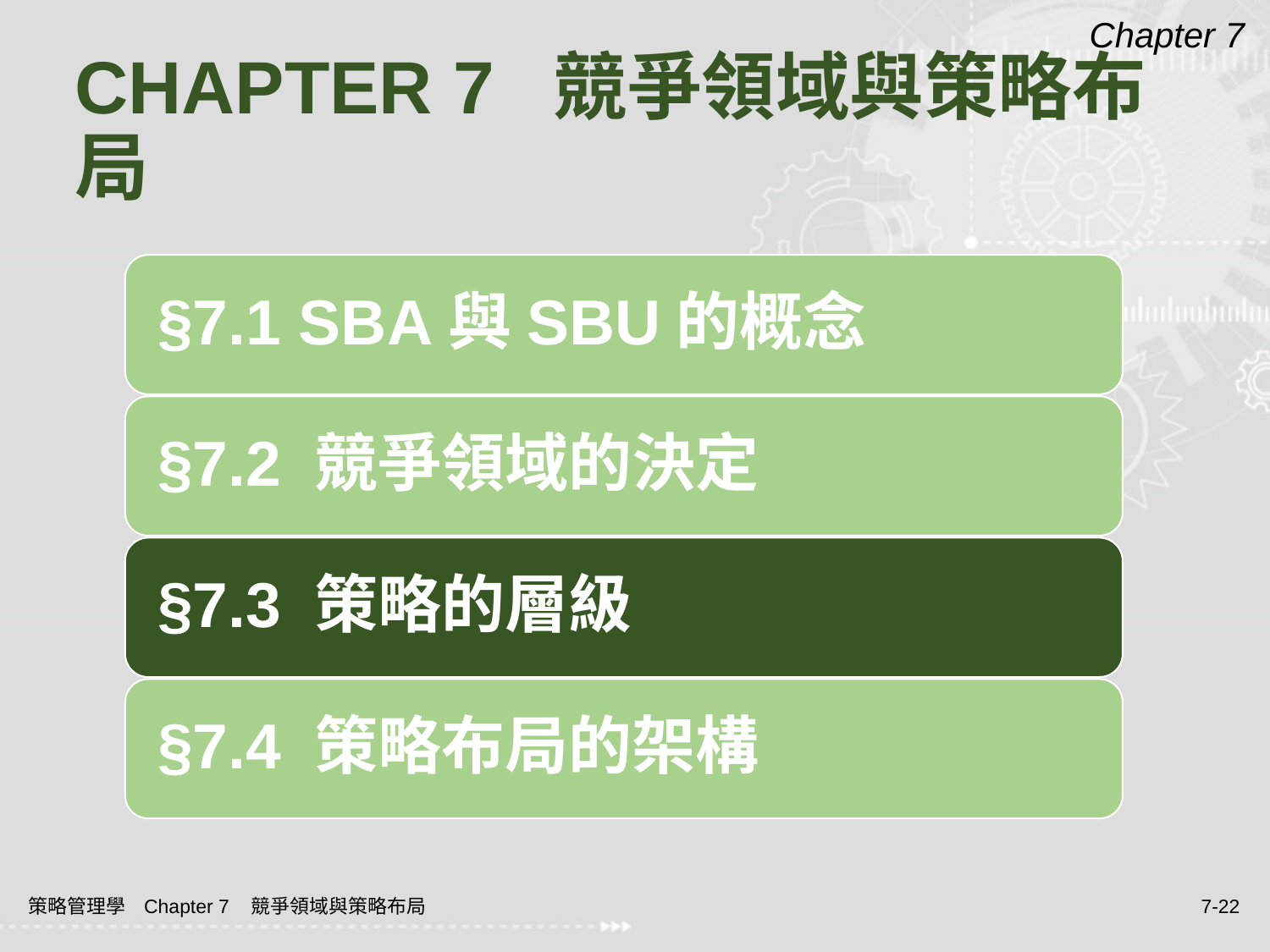

Chapter 7
# CHAPTER 7  競爭領域與策略布局
§7.1 SBA與SBU的概念
§7.2 競爭領域的決定
§7.3 策略的層級
§7.4 策略布局的架構
策略管理學   Chapter 7   競爭領域與策略布局
7-22